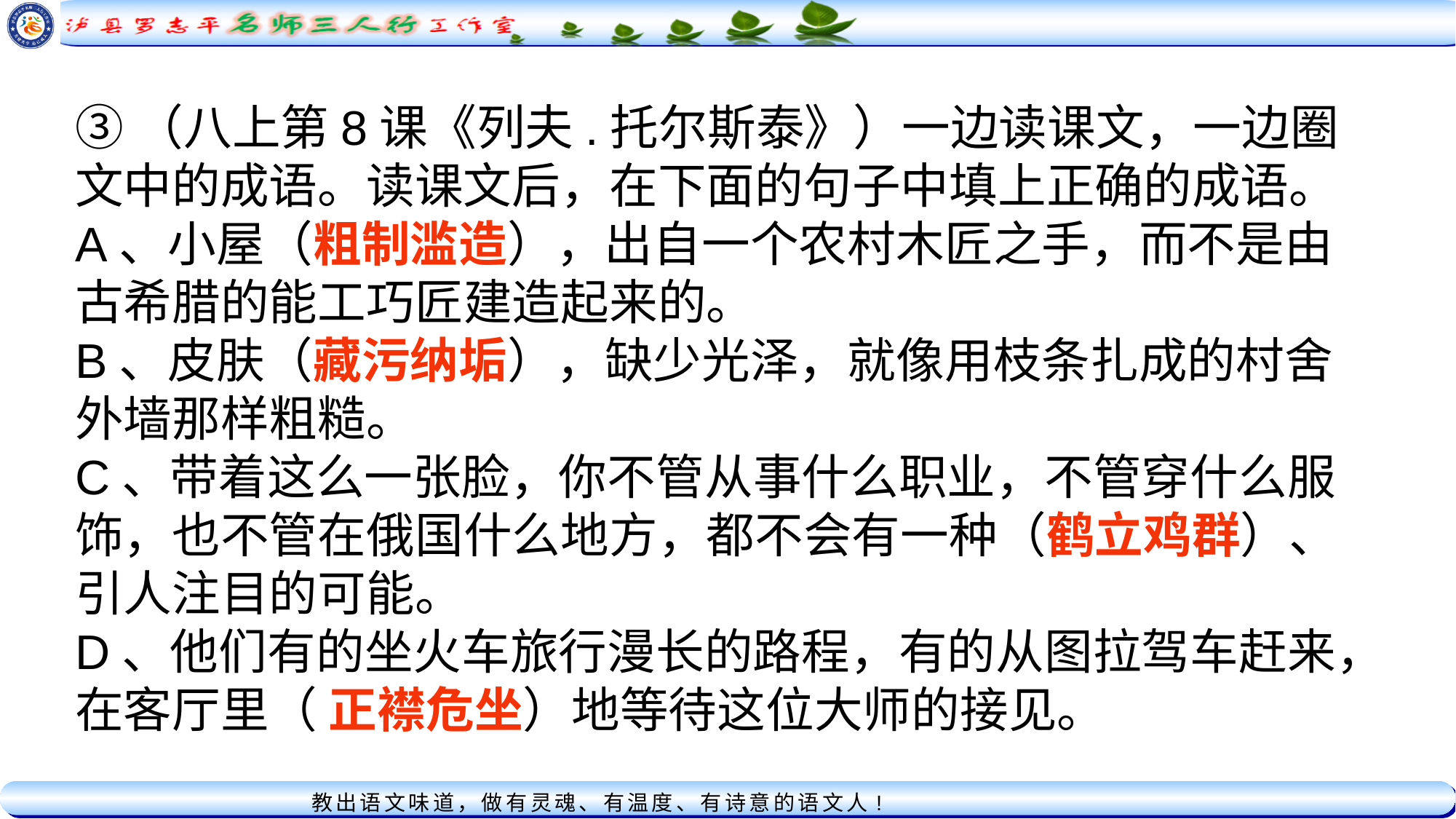

③（八上第8课《列夫.托尔斯泰》）一边读课文，一边圈文中的成语。读课文后，在下面的句子中填上正确的成语。
A、小屋（粗制滥造），出自一个农村木匠之手，而不是由古希腊的能工巧匠建造起来的。
B、皮肤（藏污纳垢），缺少光泽，就像用枝条扎成的村舍外墙那样粗糙。
C、带着这么一张脸，你不管从事什么职业，不管穿什么服饰，也不管在俄国什么地方，都不会有一种（鹤立鸡群）、引人注目的可能。
D、他们有的坐火车旅行漫长的路程，有的从图拉驾车赶来，在客厅里（ 正襟危坐）地等待这位大师的接见。